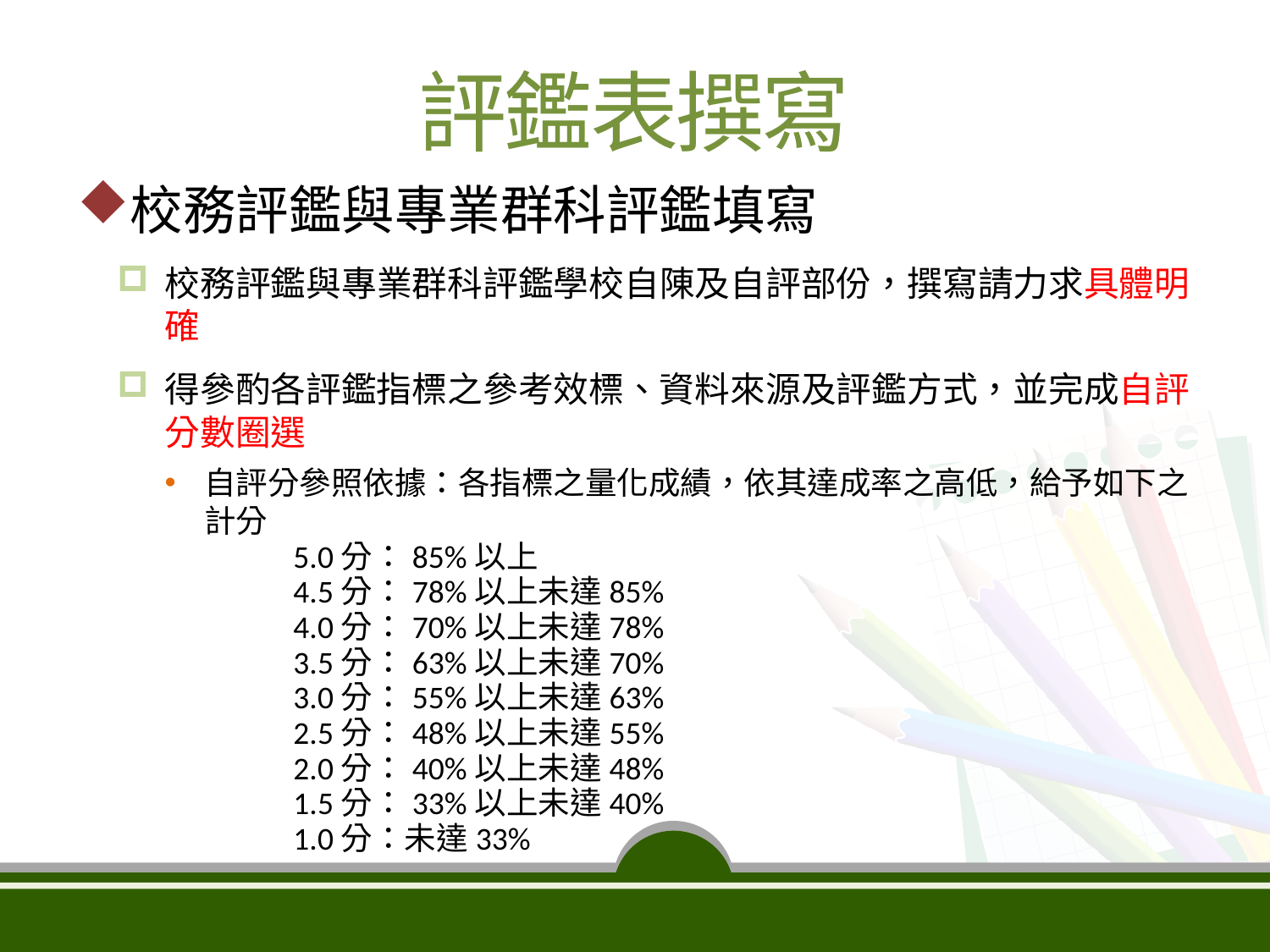

評鑑表撰寫
校務評鑑與專業群科評鑑填寫
校務評鑑與專業群科評鑑學校自陳及自評部份，撰寫請力求具體明確
得參酌各評鑑指標之參考效標、資料來源及評鑑方式，並完成自評分數圈選
自評分參照依據：各指標之量化成績，依其達成率之高低，給予如下之計分
                              5.0分：85%以上
                              4.5分：78%以上未達85%
                              4.0分：70%以上未達78%
                              3.5分：63%以上未達70%
                              3.0分：55%以上未達63%
                              2.5分：48%以上未達55%
                              2.0分：40%以上未達48%
                              1.5分：33%以上未達40%
                              1.0分：未達33%